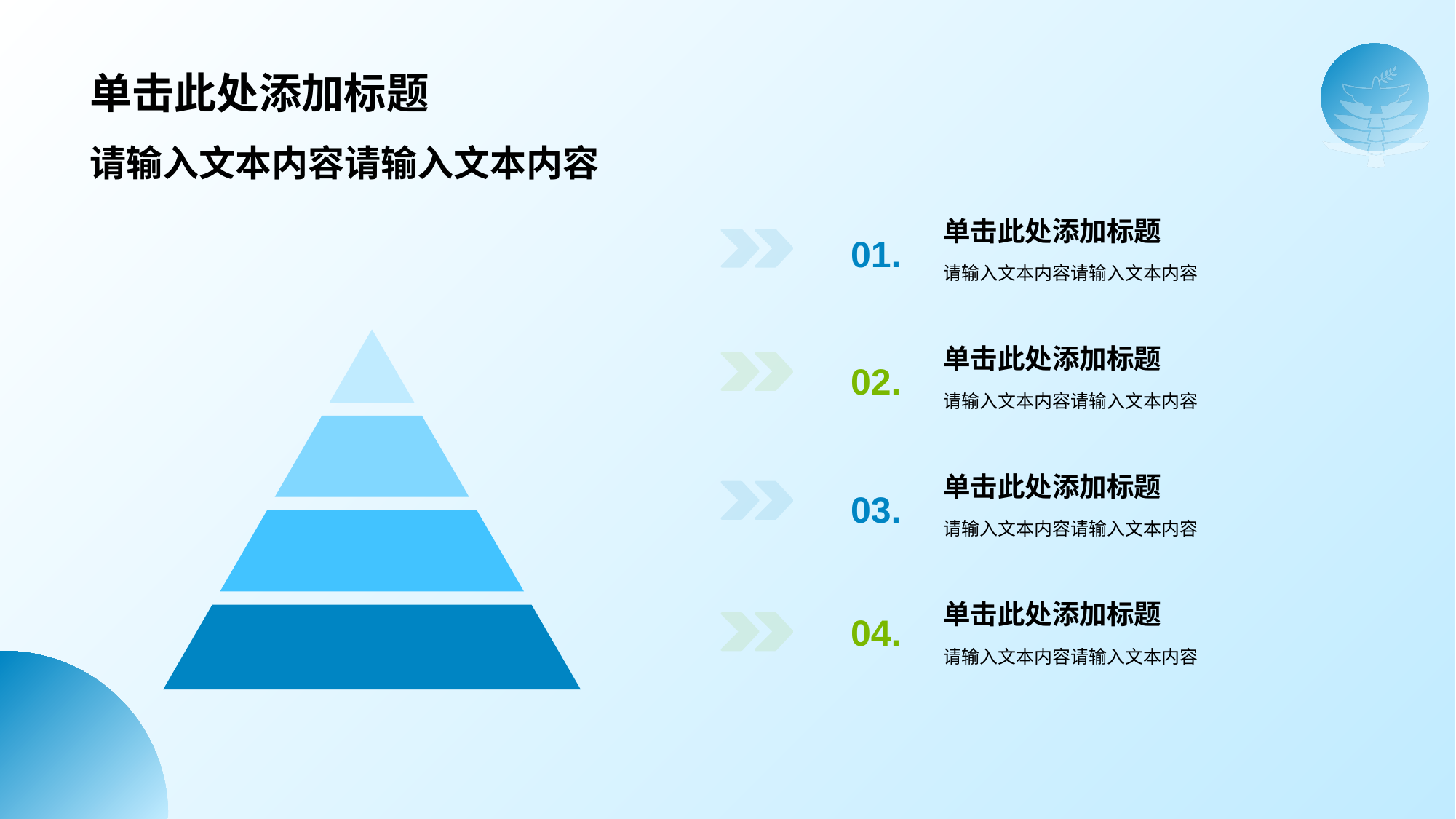

# 单击此处添加标题
请输入文本内容请输入文本内容
单击此处添加标题
01.

请输入文本内容请输入文本内容
单击此处添加标题

02.
请输入文本内容请输入文本内容

单击此处添加标题

03.
请输入文本内容请输入文本内容
单击此处添加标题
04.

请输入文本内容请输入文本内容